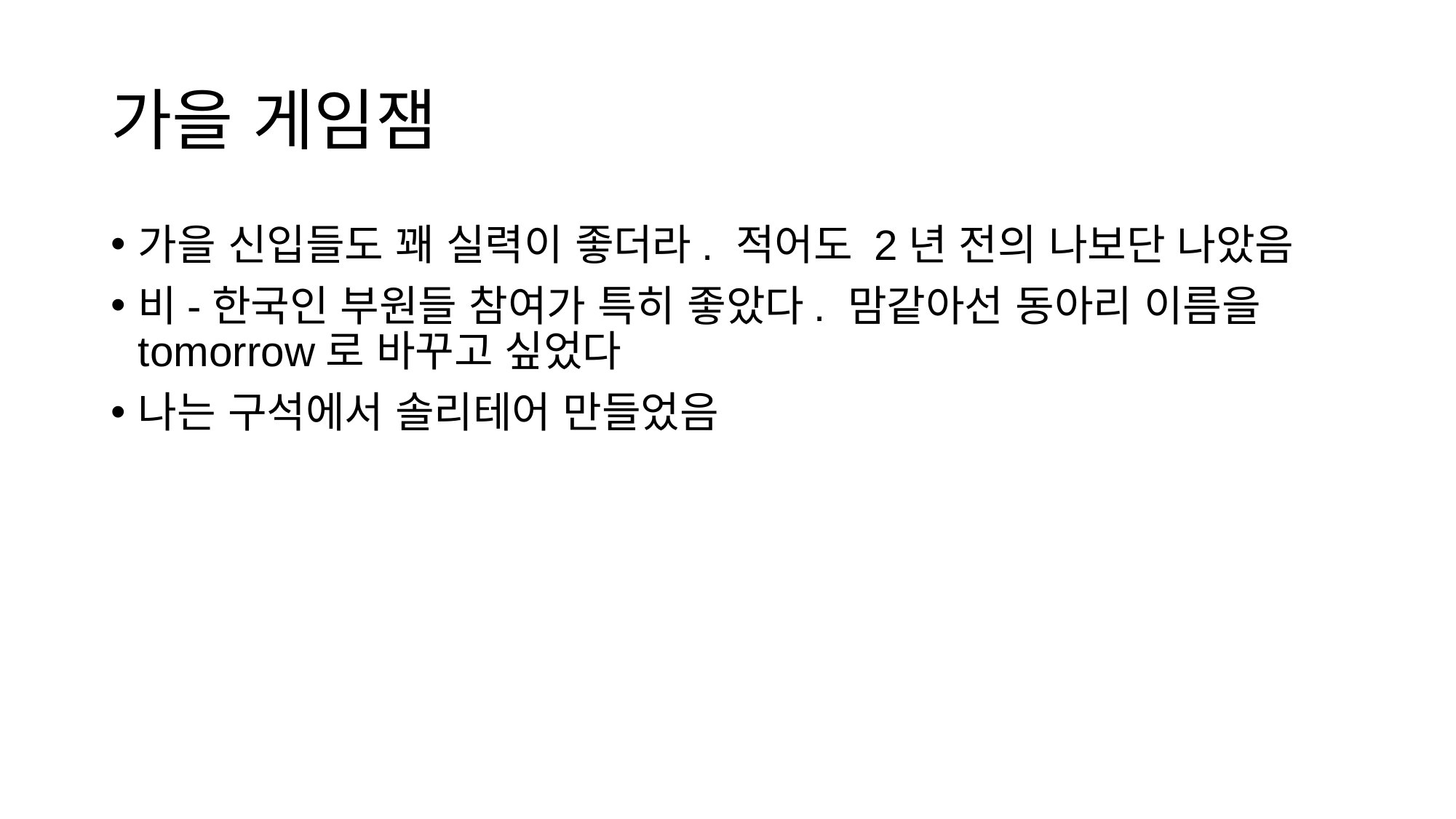

# 가을 게임잼
가을 신입들도 꽤 실력이 좋더라. 적어도 2년 전의 나보단 나았음
비-한국인 부원들 참여가 특히 좋았다. 맘같아선 동아리 이름을 tomorrow로 바꾸고 싶었다
나는 구석에서 솔리테어 만들었음